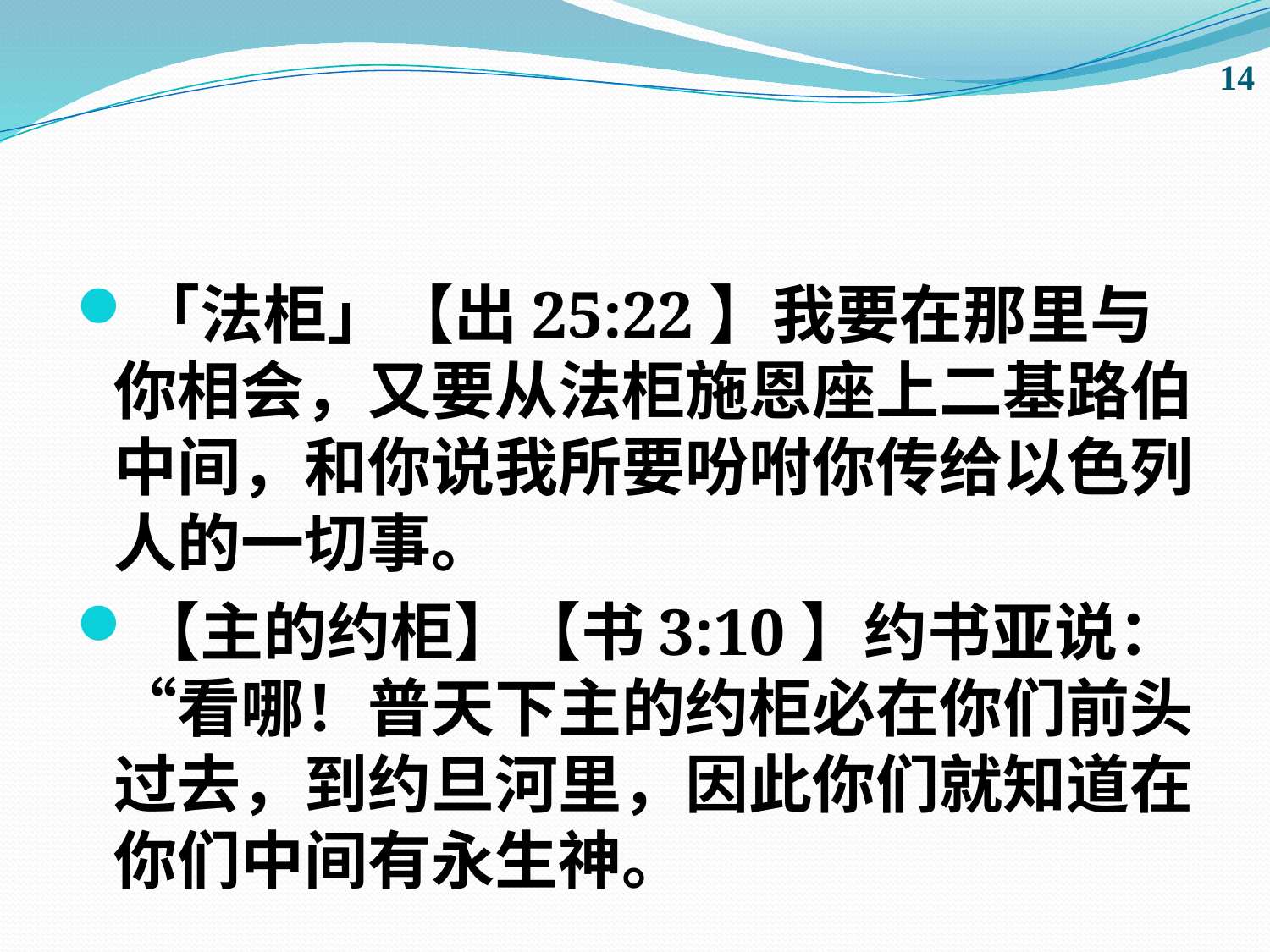

14
#
「法柜」【出25:22】我要在那里与你相会，又要从法柜施恩座上二基路伯中间，和你说我所要吩咐你传给以色列人的一切事。
【主的约柜】【书3:10】约书亚说：“看哪！普天下主的约柜必在你们前头过去，到约旦河里，因此你们就知道在你们中间有永生神。